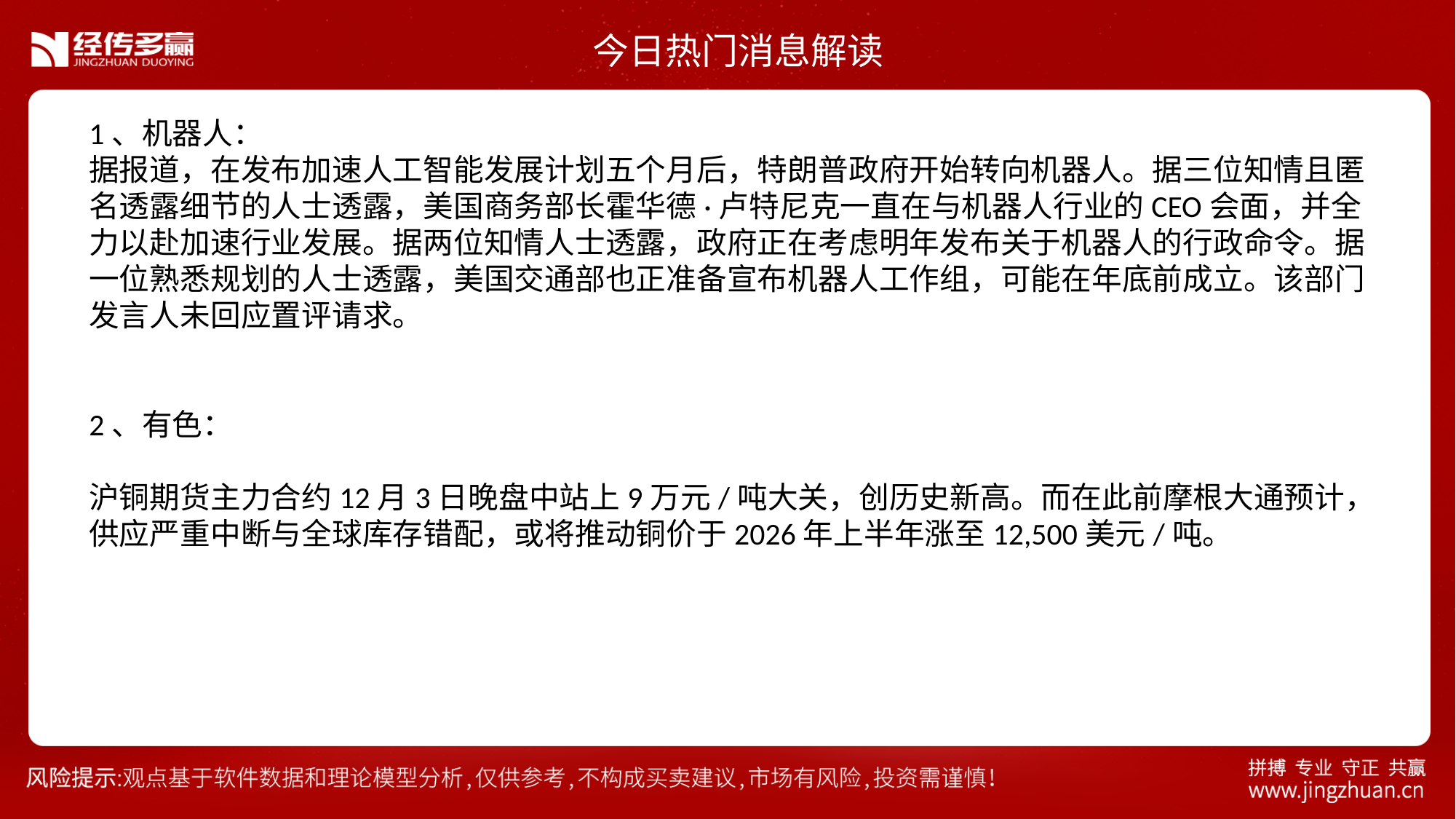

今日热门消息解读
1、机器人：
据报道，在发布加速人工智能发展计划五个月后，特朗普政府开始转向机器人。据三位知情且匿名透露细节的人士透露，美国商务部长霍华德·卢特尼克一直在与机器人行业的CEO会面，并全力以赴加速行业发展。据两位知情人士透露，政府正在考虑明年发布关于机器人的行政命令。据一位熟悉规划的人士透露，美国交通部也正准备宣布机器人工作组，可能在年底前成立。该部门发言人未回应置评请求。

2、有色：

沪铜期货主力合约12月3日晚盘中站上9万元/吨大关，创历史新高。而在此前摩根大通预计，供应严重中断与全球库存错配，或将推动铜价于2026年上半年涨至12,500美元/吨。